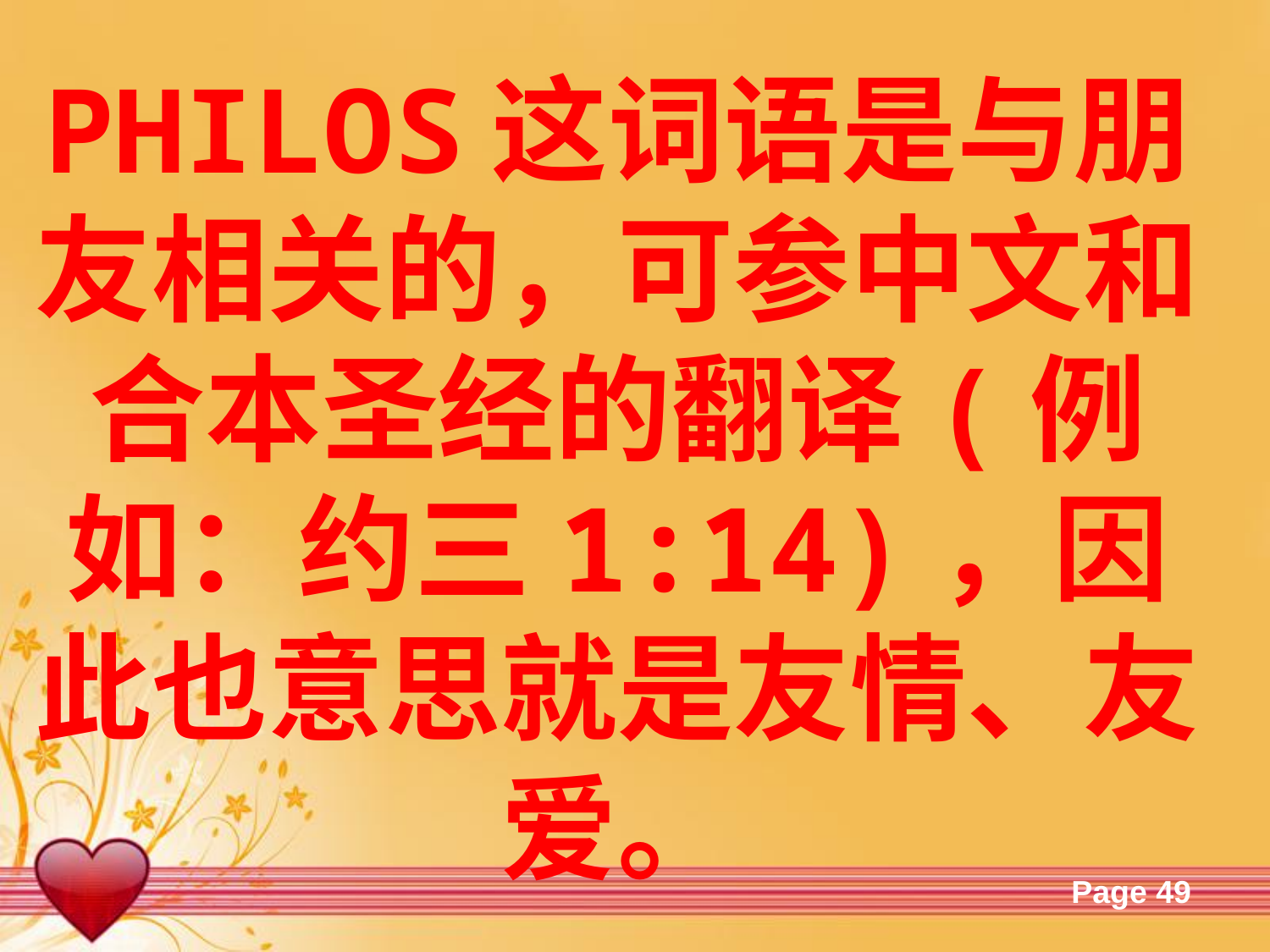

PHILOS这词语是与朋友相关的，可参中文和合本圣经的翻译(例如：约三1:14)，因此也意思就是友情、友爱。